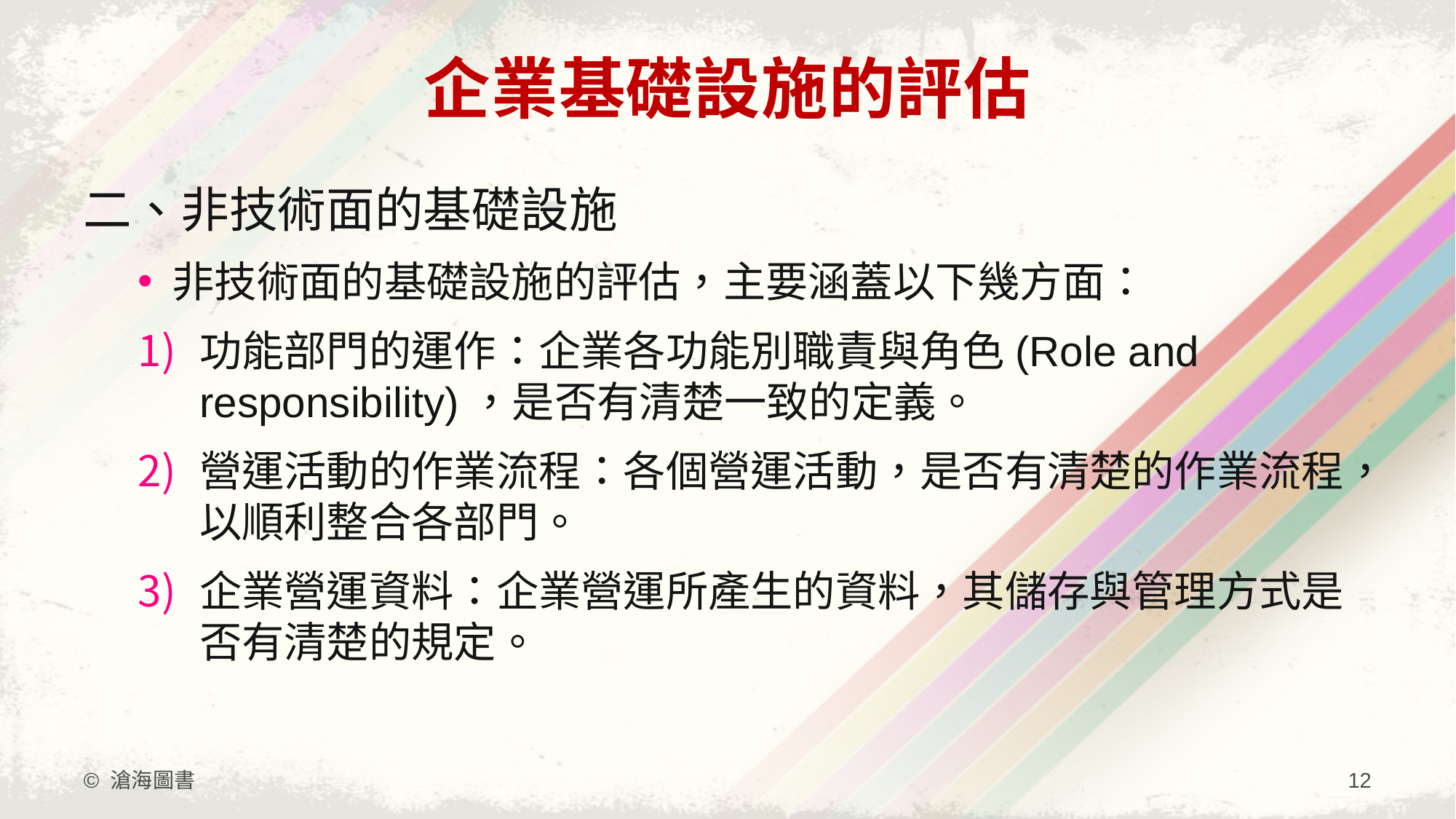

# 企業基礎設施的評估
二、非技術面的基礎設施
非技術面的基礎設施的評估，主要涵蓋以下幾方面：
功能部門的運作：企業各功能別職責與角色(Role and responsibility)，是否有清楚一致的定義。
營運活動的作業流程：各個營運活動，是否有清楚的作業流程，以順利整合各部門。
企業營運資料：企業營運所產生的資料，其儲存與管理方式是否有清楚的規定。
© 滄海圖書

12